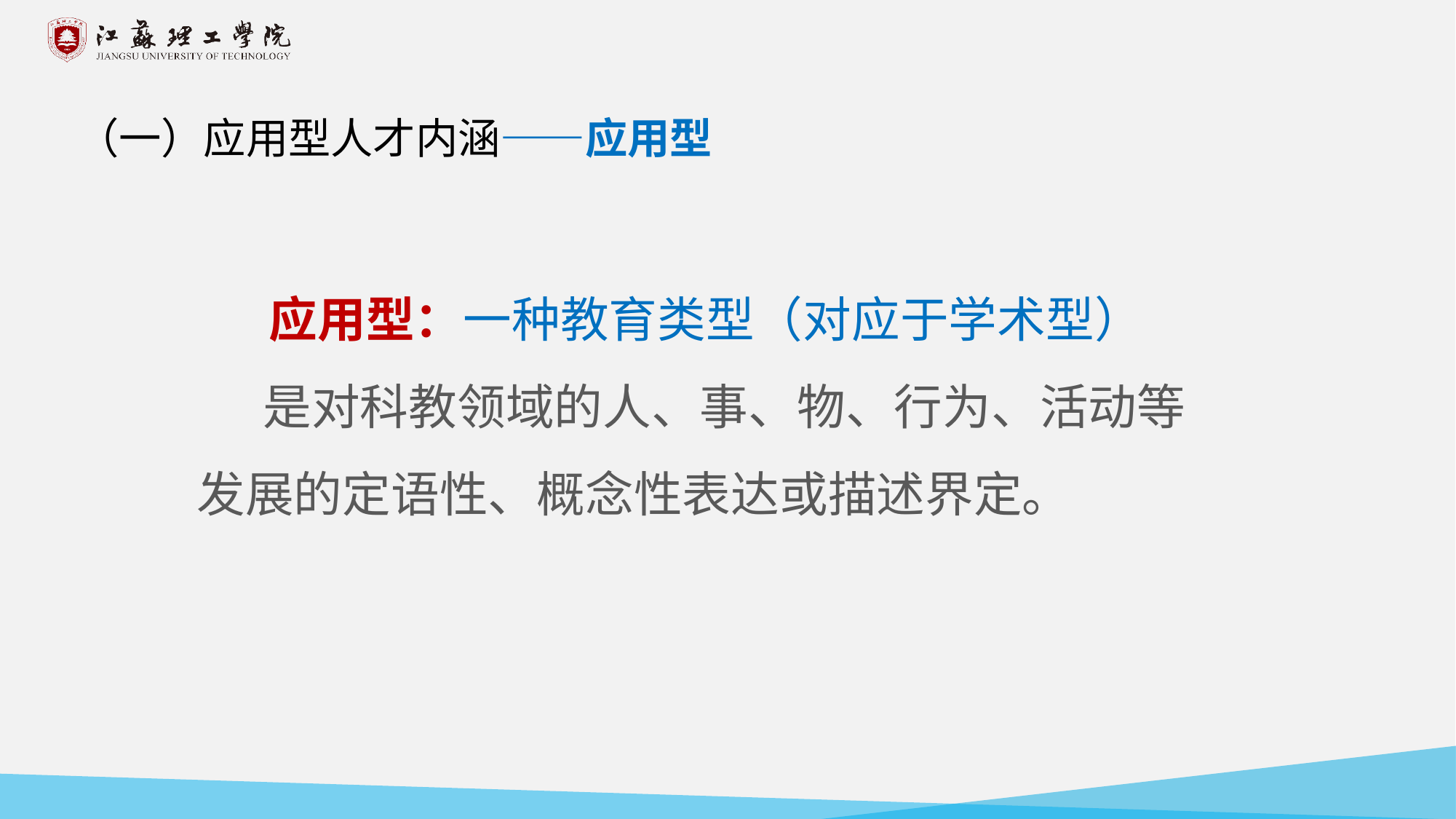

（一）应用型人才内涵——应用型
应用型：一种教育类型（对应于学术型）
     是对科教领域的人、事、物、行为、活动等发展的定语性、概念性表达或描述界定。